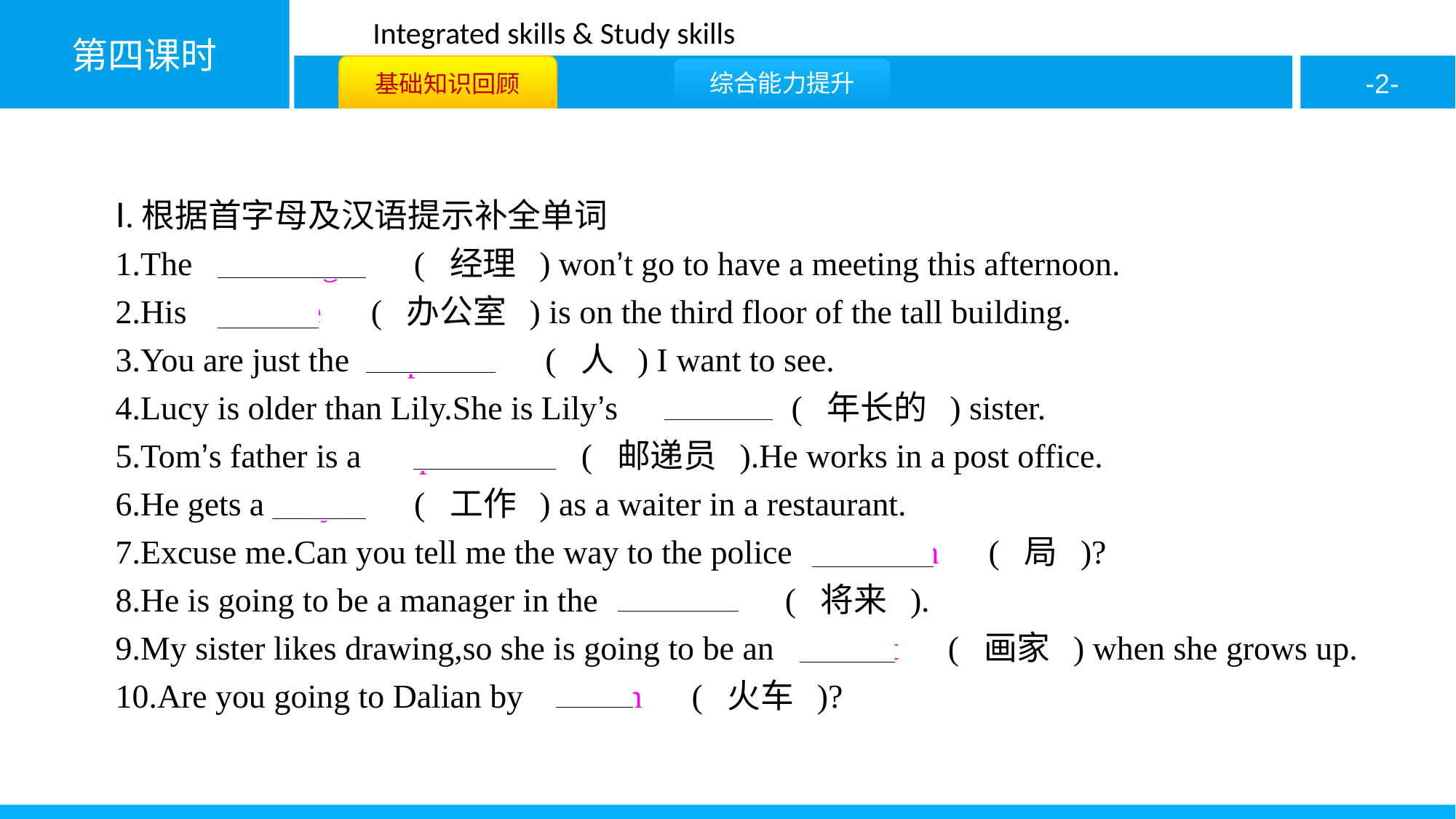

Ⅰ.根据首字母及汉语提示补全单词
1.The 　manager　(  经理  ) won’t go to have a meeting this afternoon.
2.His 　office　(  办公室  ) is on the third floor of the tall building.
3.You are just the 　person　(  人  ) I want to see.
4.Lucy is older than Lily.She is Lily’s 　elder　(  年长的  ) sister.
5.Tom’s father is a 　postman　(  邮递员  ).He works in a post office.
6.He gets a 　job　(  工作  ) as a waiter in a restaurant.
7.Excuse me.Can you tell me the way to the police 　station　(  局  )?
8.He is going to be a manager in the 　future　(  将来  ).
9.My sister likes drawing,so she is going to be an 　artist　(  画家  ) when she grows up.
10.Are you going to Dalian by 　train　(  火车  )?